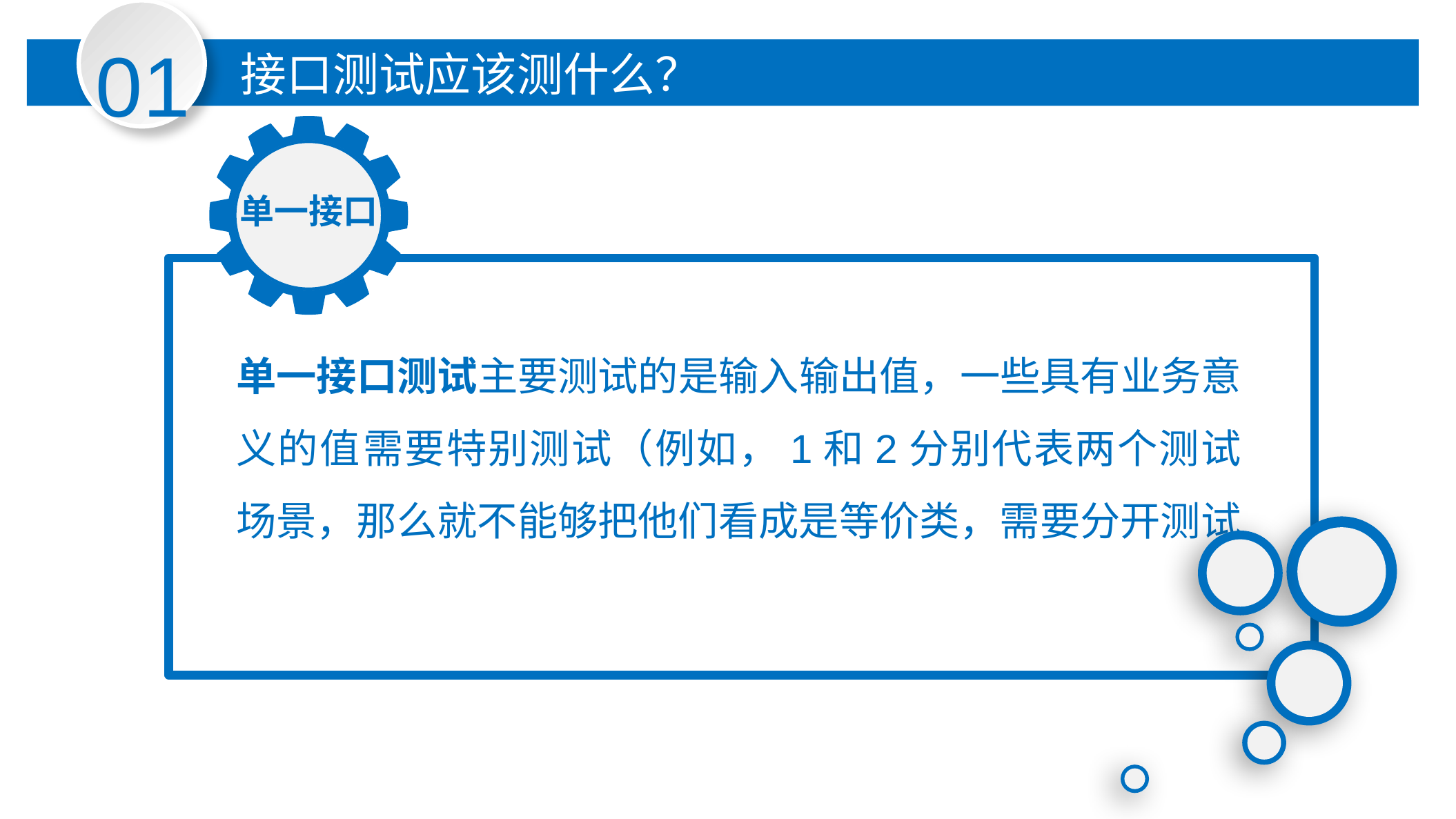

01
接口测试应该测什么？

单一接口

单一接口测试主要测试的是输入输出值，一些具有业务意义的值​需要特别测试（例如，1和2分别代表两个测试场景，那么就不能够把他们看成是等价类，需要分开测试